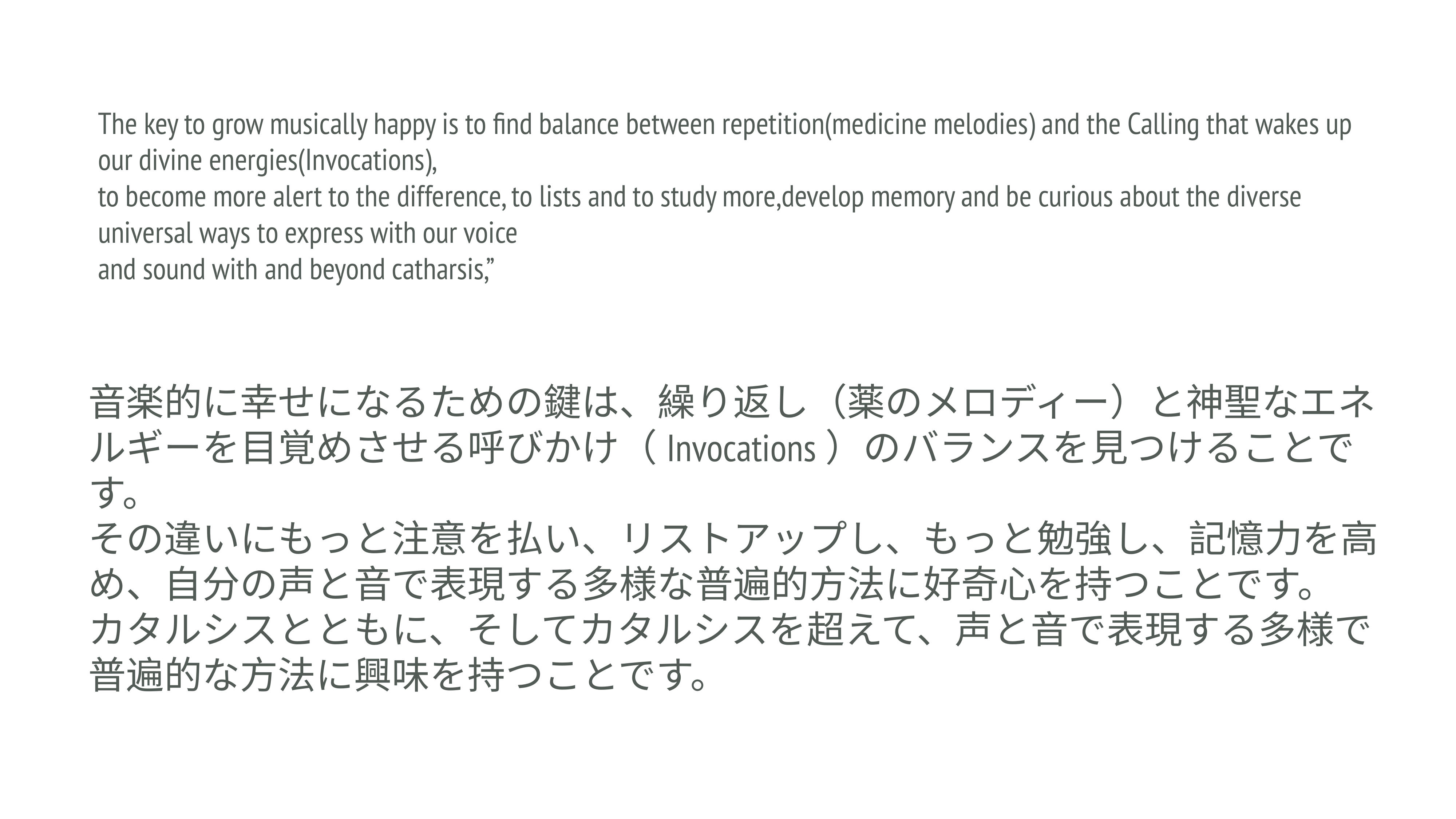

The key to grow musically happy is to find balance between repetition(medicine melodies) and the Calling that wakes up our divine energies(Invocations),
to become more alert to the difference, to lists and to study more,develop memory and be curious about the diverse universal ways to express with our voice
and sound with and beyond catharsis,”
音楽的に幸せになるための鍵は、繰り返し（薬のメロディー）と神聖なエネルギーを目覚めさせる呼びかけ（Invocations）のバランスを見つけることです。
その違いにもっと注意を払い、リストアップし、もっと勉強し、記憶力を高め、自分の声と音で表現する多様な普遍的方法に好奇心を持つことです。
カタルシスとともに、そしてカタルシスを超えて、声と音で表現する多様で普遍的な方法に興味を持つことです。